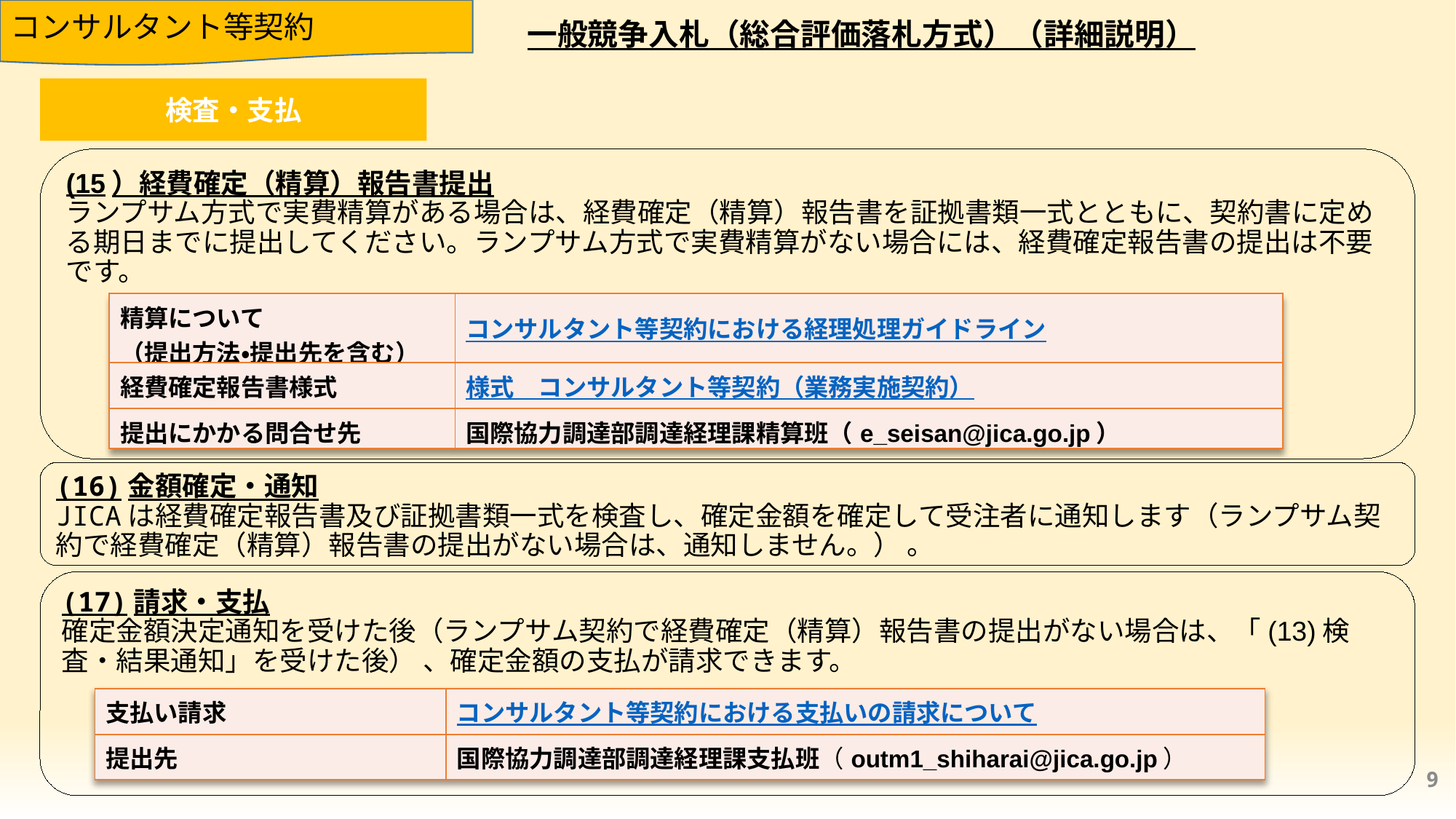

コンサルタント等契約
一般競争入札（総合評価落札方式）（詳細説明）
検査・支払
(15）経費確定（精算）報告書提出
ランプサム方式で実費精算がある場合は、経費確定（精算）報告書を証拠書類一式とともに、契約書に定める期日までに提出してください。ランプサム方式で実費精算がない場合には、経費確定報告書の提出は不要です。

| 精算について （提出方法・提出先を含む） | コンサルタント等契約における経理処理ガイドライン |
| --- | --- |
| 経費確定報告書様式 | 様式　コンサルタント等契約（業務実施契約） |
| 提出にかかる問合せ先 | 国際協力調達部調達経理課精算班（e\_seisan@jica.go.jp） |
(16)金額確定・通知
JICAは経費確定報告書及び証拠書類一式を検査し、確定金額を確定して受注者に通知します（ランプサム契約で経費確定（精算）報告書の提出がない場合は、通知しません。） 。

(17)請求・支払
確定金額決定通知を受けた後（ランプサム契約で経費確定（精算）報告書の提出がない場合は、「(13)検査・結果通知」を受けた後） 、確定金額の支払が請求できます。

| 支払い請求 | コンサルタント等契約における支払いの請求について |
| --- | --- |
| 提出先 | 国際協力調達部調達経理課支払班（outm1\_shiharai@jica.go.jp） |
9